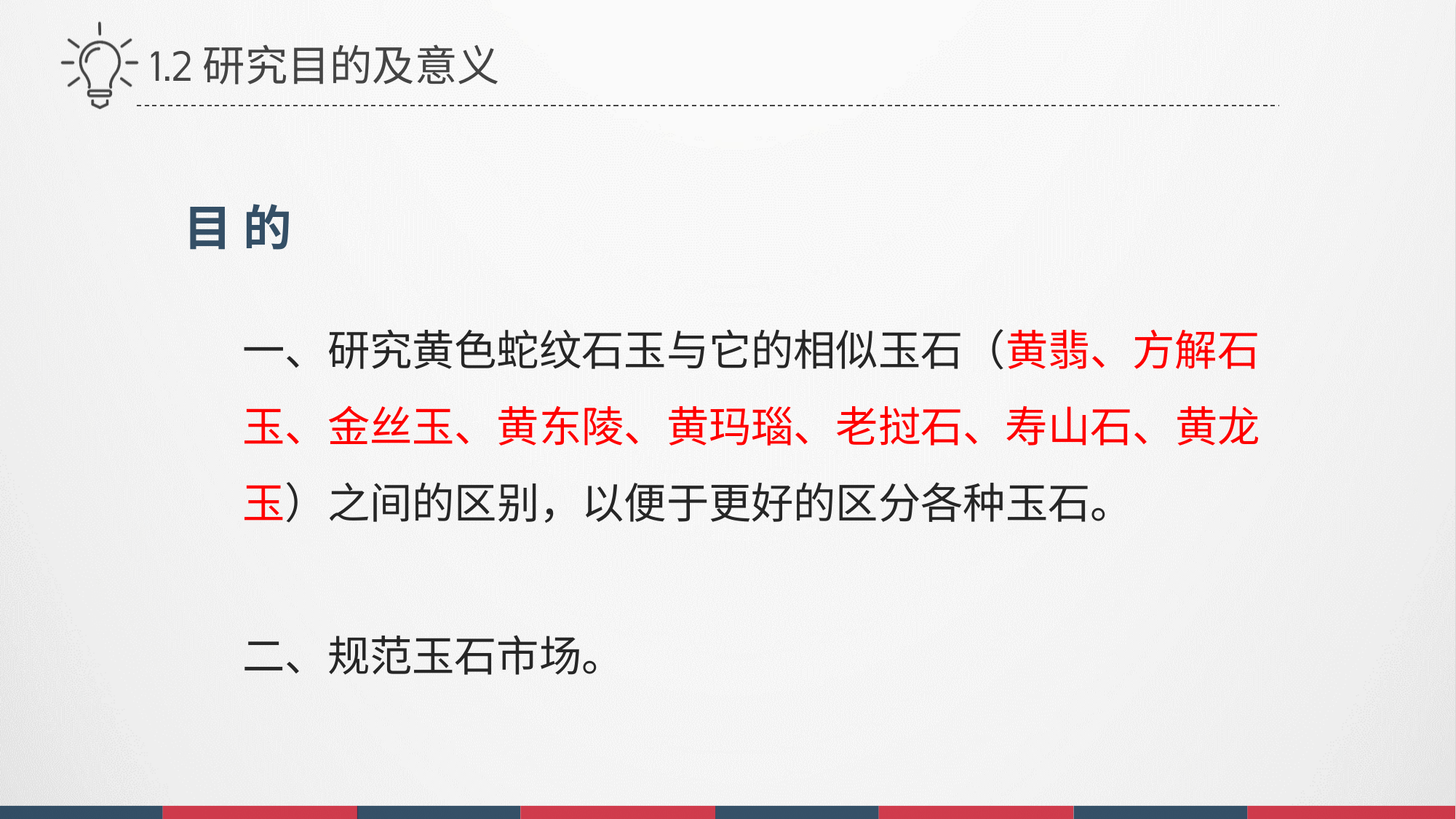

1.2研究目的及意义

 目 的

一、研究黄色蛇纹石玉与它的相似玉石（黄翡、方解石玉、金丝玉、黄东陵、黄玛瑙、老挝石、寿山石、黄龙玉）之间的区别，以便于更好的区分各种玉石。

二、规范玉石市场。